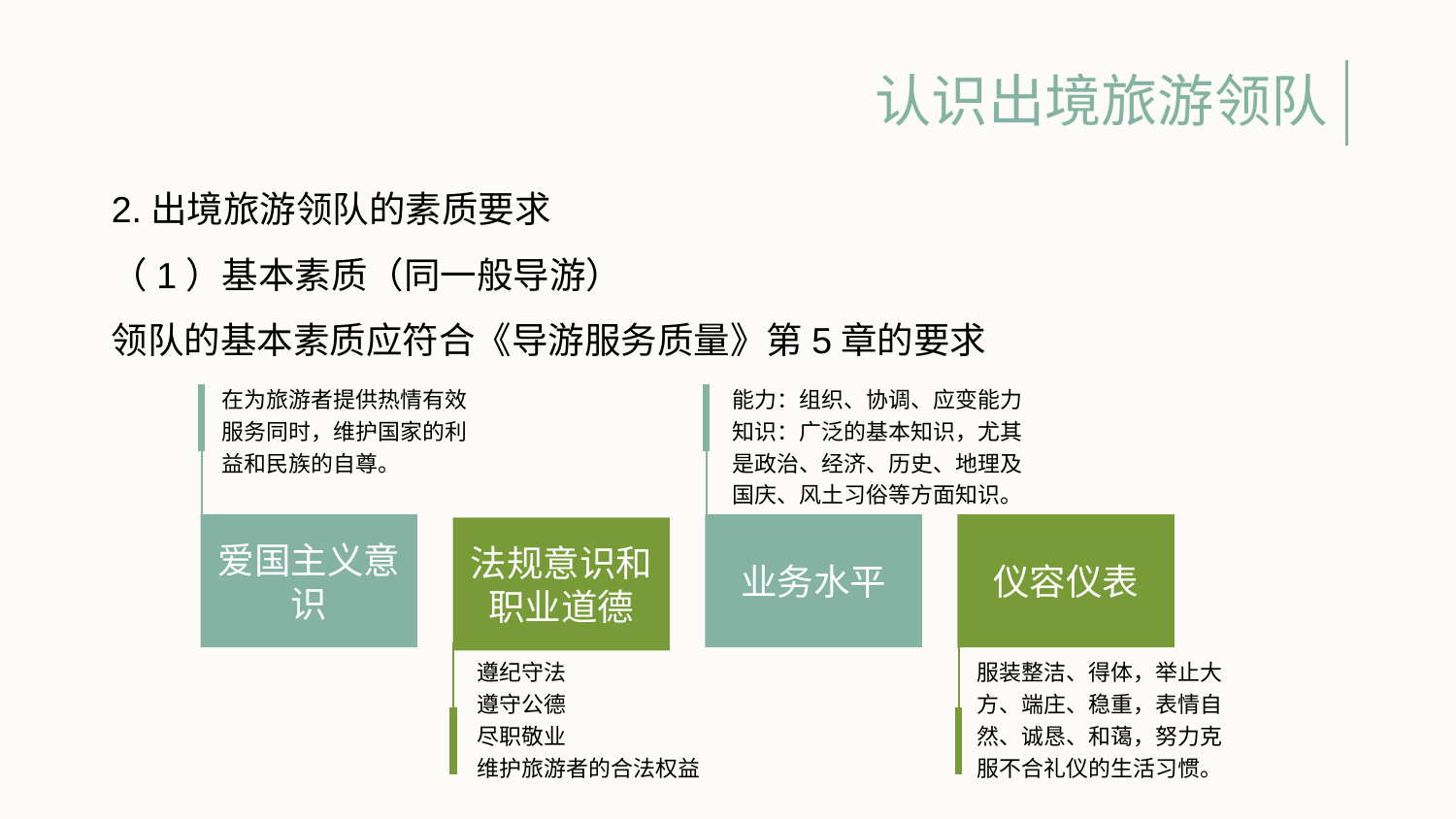

认识出境旅游领队
2.出境旅游领队的素质要求
（1）基本素质（同一般导游）
领队的基本素质应符合《导游服务质量》第5章的要求
在为旅游者提供热情有效服务同时，维护国家的利益和民族的自尊。
能力：组织、协调、应变能力
知识：广泛的基本知识，尤其是政治、经济、历史、地理及国庆、风土习俗等方面知识。
爱国主义意识
业务水平
仪容仪表
法规意识和职业道德
遵纪守法
遵守公德
尽职敬业
维护旅游者的合法权益
服装整洁、得体，举止大方、端庄、稳重，表情自然、诚恳、和蔼，努力克服不合礼仪的生活习惯。